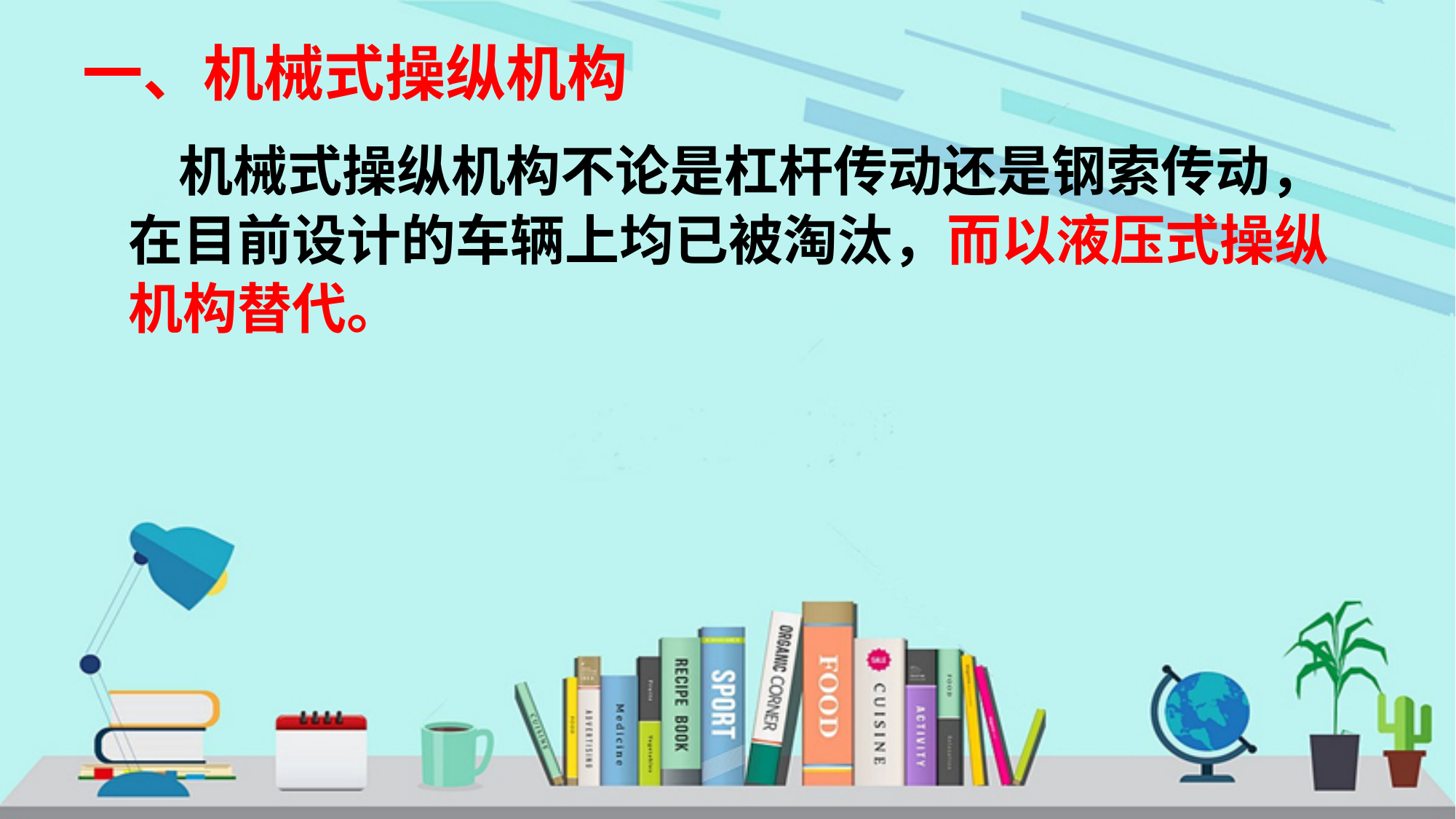

# 一、机械式操纵机构
   机械式操纵机构不论是杠杆传动还是钢索传动，在目前设计的车辆上均已被淘汰，而以液压式操纵机构替代。